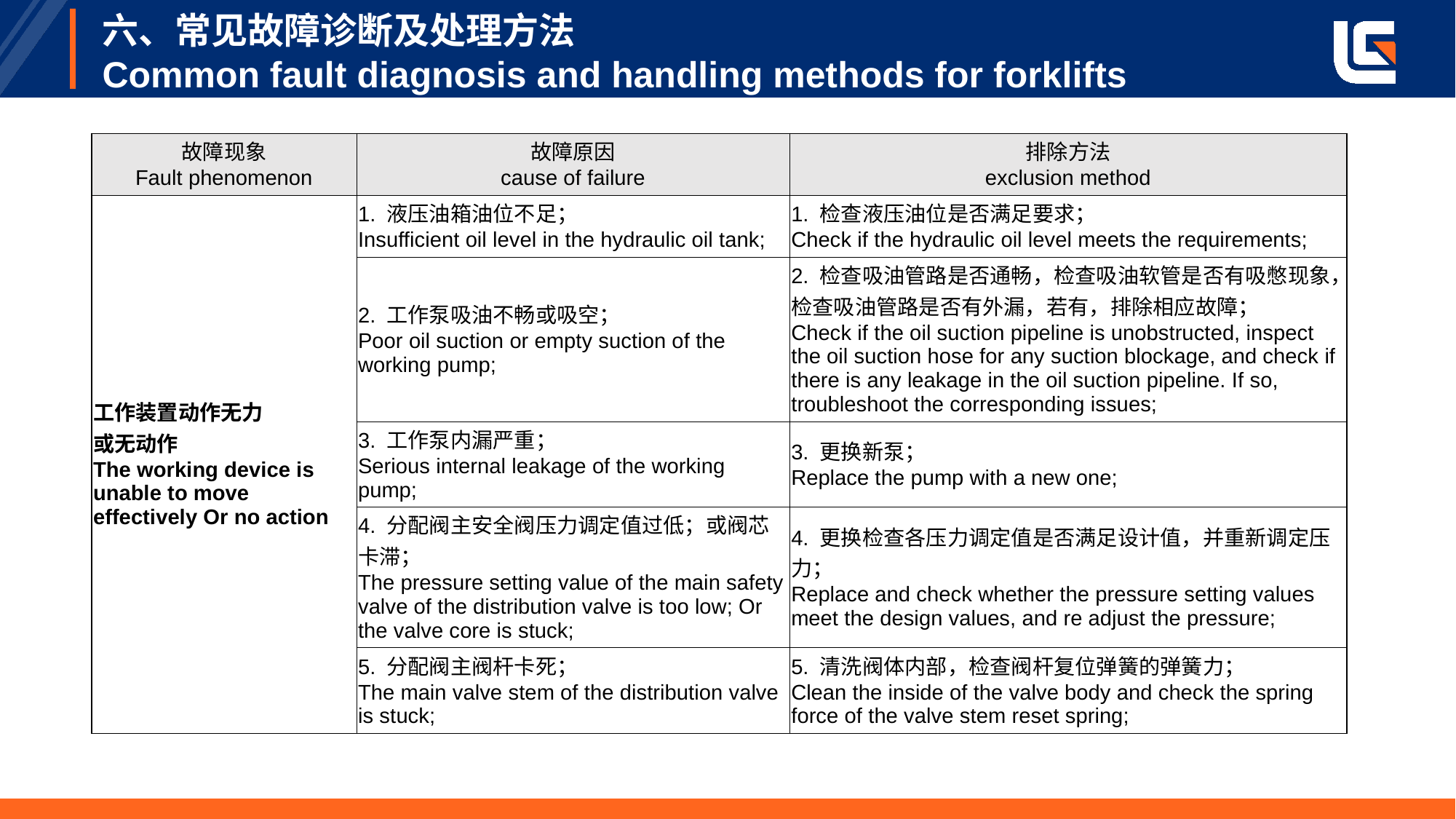

# 六、常见故障诊断及处理方法 Common fault diagnosis and handling methods for forklifts
| 故障现象 Fault phenomenon | 故障原因 cause of failure | 排除方法 exclusion method |
| --- | --- | --- |
| 工作装置动作无力 或无动作 The working device is unable to move effectively Or no action | 1. 液压油箱油位不足； Insufficient oil level in the hydraulic oil tank; | 1. 检查液压油位是否满足要求； Check if the hydraulic oil level meets the requirements; |
|  | 2. 工作泵吸油不畅或吸空； Poor oil suction or empty suction of the working pump; | 2. 检查吸油管路是否通畅，检查吸油软管是否有吸憋现象，检查吸油管路是否有外漏，若有，排除相应故障； Check if the oil suction pipeline is unobstructed, inspect the oil suction hose for any suction blockage, and check if there is any leakage in the oil suction pipeline. If so, troubleshoot the corresponding issues; |
|  | 3. 工作泵内漏严重； Serious internal leakage of the working pump; | 3. 更换新泵； Replace the pump with a new one; |
|  | 4. 分配阀主安全阀压力调定值过低；或阀芯卡滞； The pressure setting value of the main safety valve of the distribution valve is too low; Or the valve core is stuck; | 4. 更换检查各压力调定值是否满足设计值，并重新调定压力； Replace and check whether the pressure setting values meet the design values, and re adjust the pressure; |
|  | 5. 分配阀主阀杆卡死； The main valve stem of the distribution valve is stuck; | 5. 清洗阀体内部，检查阀杆复位弹簧的弹簧力； Clean the inside of the valve body and check the spring force of the valve stem reset spring; |